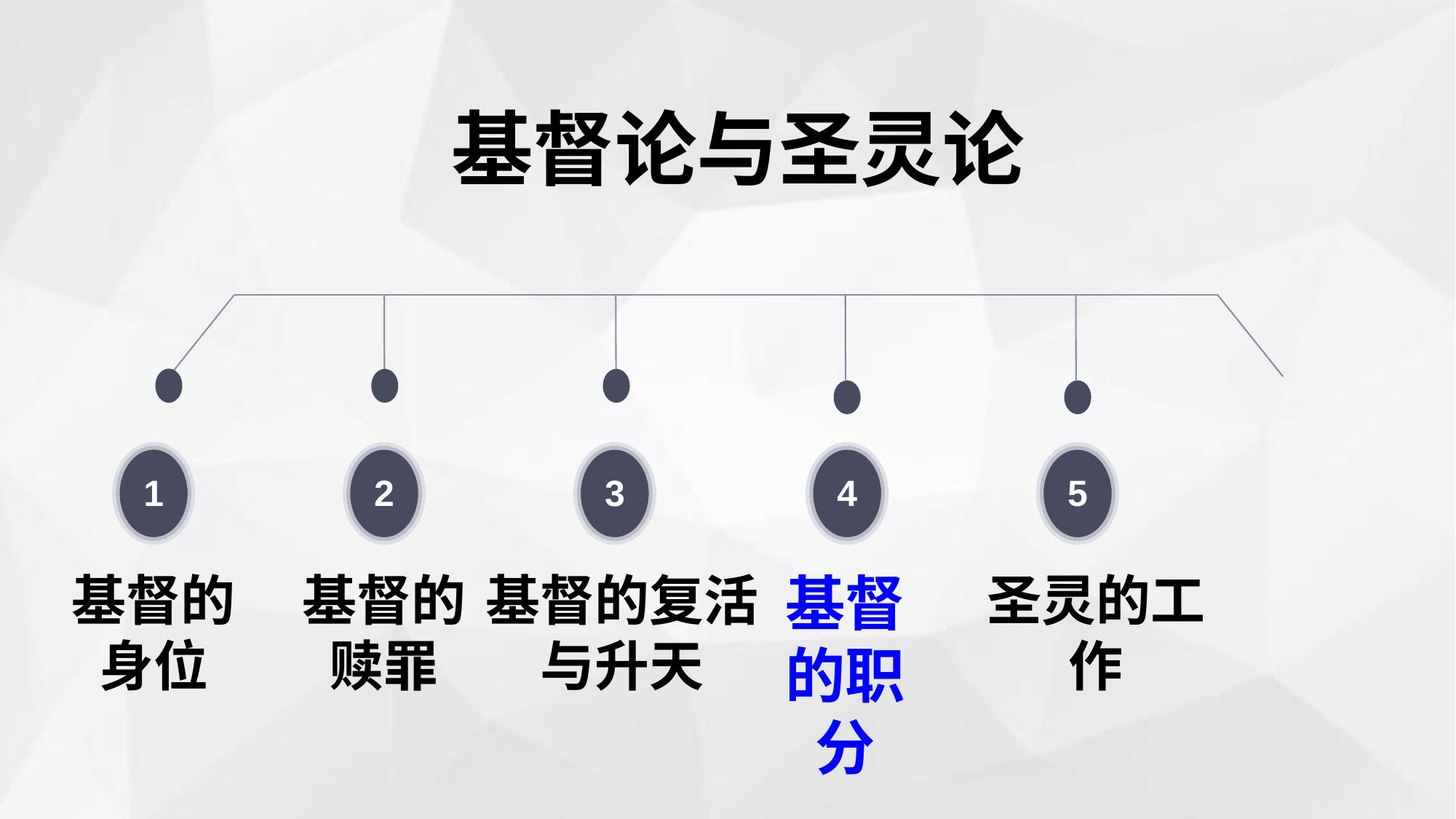

基督论与圣灵论

2
基督的赎罪

3
基督的复活与升天

4
基督的职分

5
圣灵的工作

1
基督的身位
5